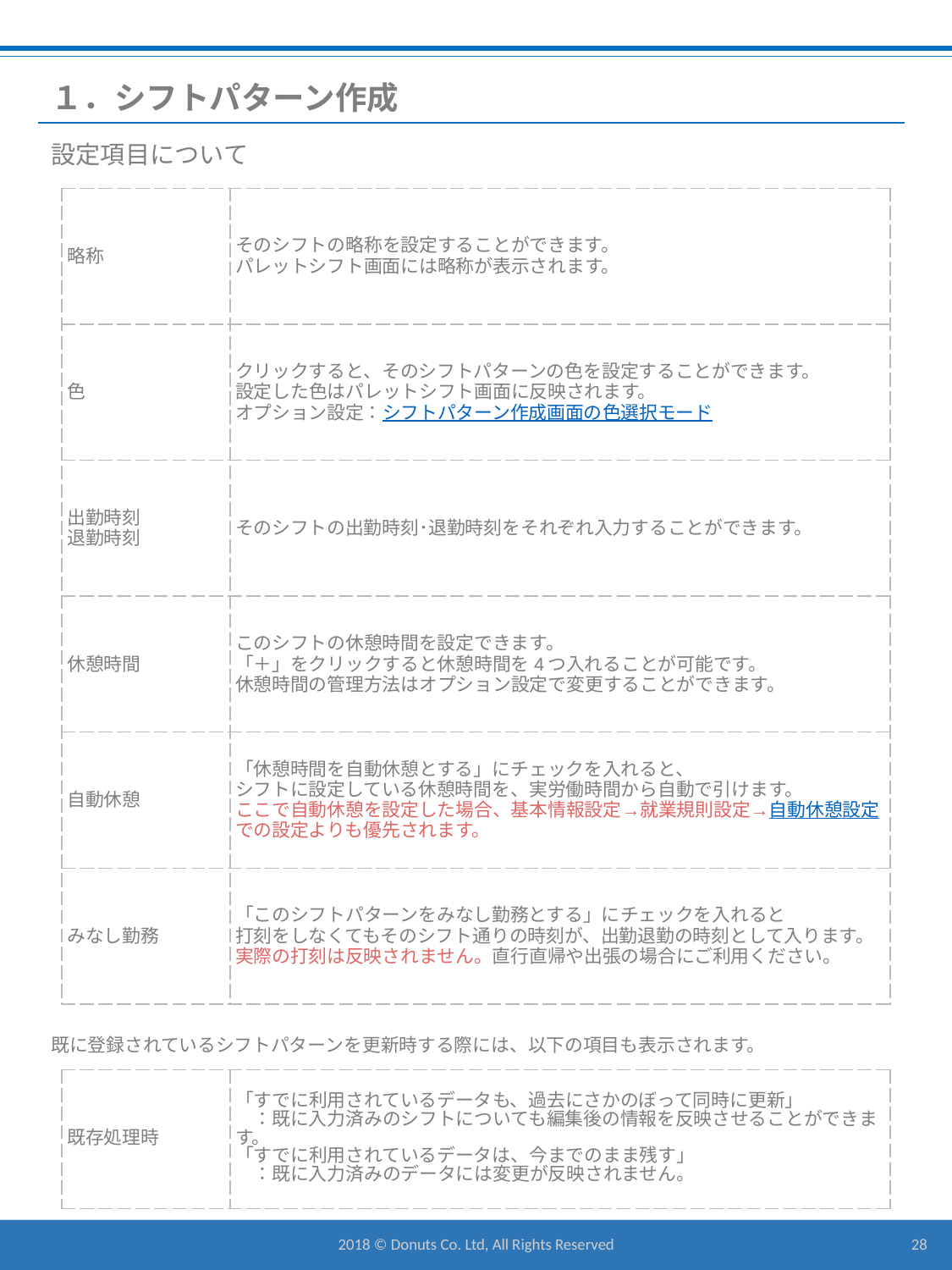

# １．シフトパターン作成
設定項目について
| 略称 | そのシフトの略称を設定することができます。 パレットシフト画面には略称が表示されます。 |
| --- | --- |
| 色 | クリックすると、そのシフトパターンの色を設定することができます。 設定した色はパレットシフト画面に反映されます。 オプション設定：シフトパターン作成画面の色選択モード |
| 出勤時刻 退勤時刻 | そのシフトの出勤時刻･退勤時刻をそれぞれ入力することができます。 |
| 休憩時間 | このシフトの休憩時間を設定できます。 「＋」をクリックすると休憩時間を4つ入れることが可能です。 休憩時間の管理方法はオプション設定で変更することができます。 |
| 自動休憩 | 「休憩時間を自動休憩とする」にチェックを入れると、 シフトに設定している休憩時間を、実労働時間から自動で引けます。 ここで自動休憩を設定した場合、基本情報設定→就業規則設定→自動休憩設定での設定よりも優先されます。 |
| みなし勤務 | 「このシフトパターンをみなし勤務とする」にチェックを入れると 打刻をしなくてもそのシフト通りの時刻が、出勤退勤の時刻として入ります。 実際の打刻は反映されません。直行直帰や出張の場合にご利用ください。 |
既に登録されているシフトパターンを更新時する際には、以下の項目も表示されます。
| 既存処理時 | 「すでに利用されているデータも、過去にさかのぼって同時に更新」 　：既に入力済みのシフトについても編集後の情報を反映させることができます。 「すでに利用されているデータは、今までのまま残す」 　：既に入力済みのデータには変更が反映されません。 |
| --- | --- |
2018 © Donuts Co. Ltd, All Rights Reserved
28